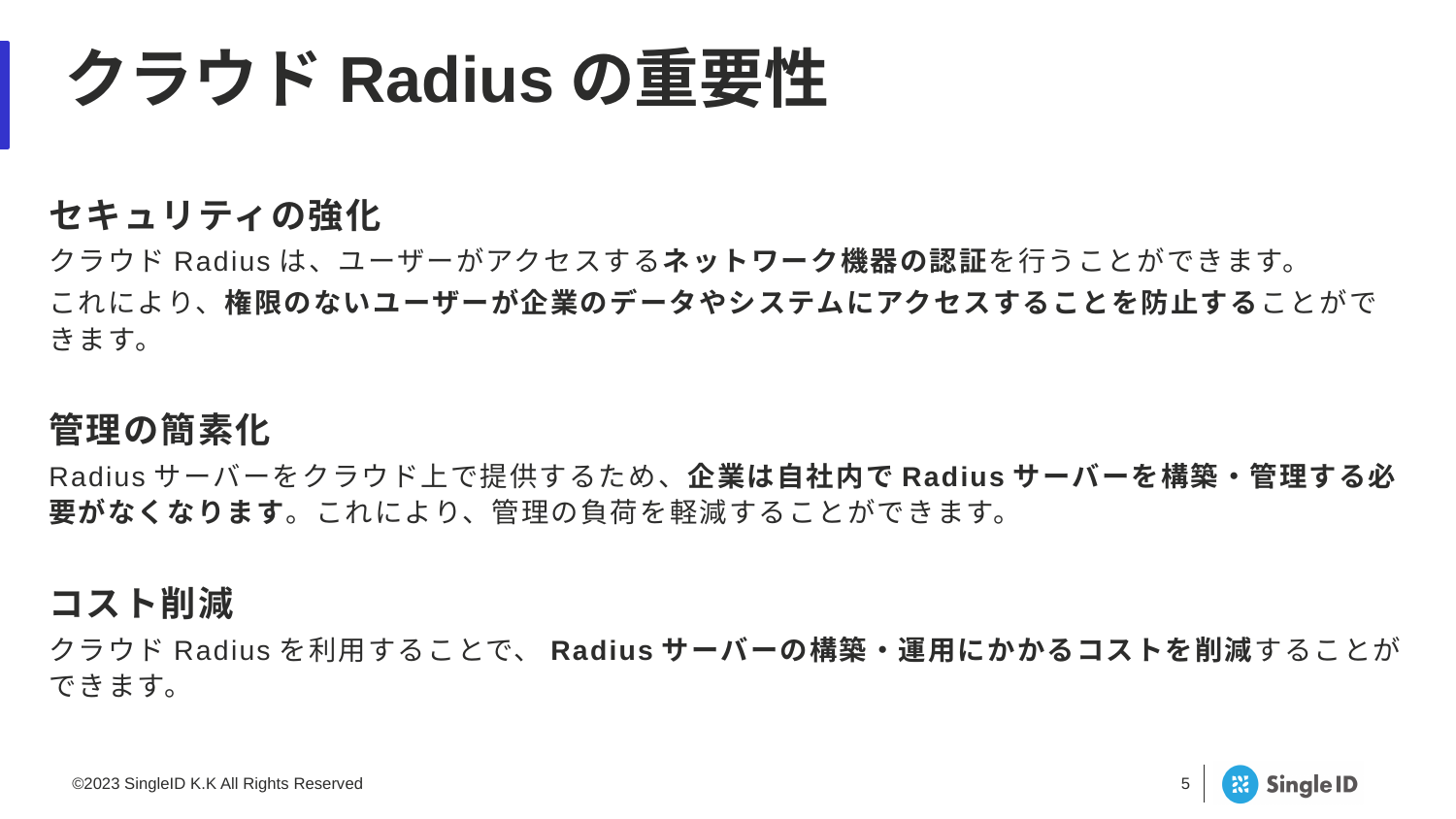

# クラウドRadiusの重要性
セキュリティの強化
クラウドRadiusは、ユーザーがアクセスするネットワーク機器の認証を行うことができます。
これにより、権限のないユーザーが企業のデータやシステムにアクセスすることを防止することができます。

管理の簡素化
Radiusサーバーをクラウド上で提供するため、企業は自社内でRadiusサーバーを構築・管理する必要がなくなります。これにより、管理の負荷を軽減することができます。

コスト削減
クラウドRadiusを利用することで、Radiusサーバーの構築・運用にかかるコストを削減することができます。